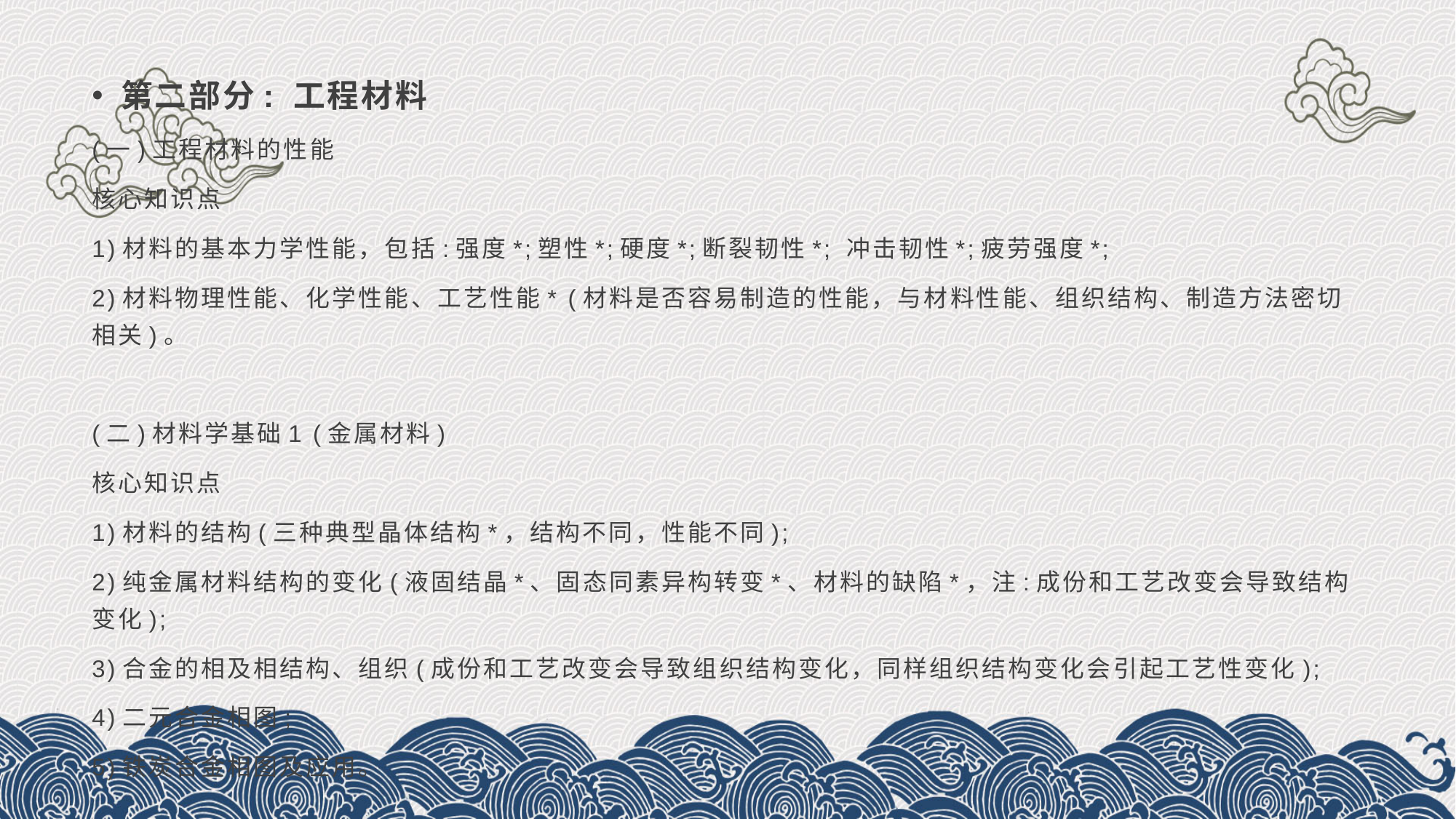

第二部分: 工程材料
(一)工程材料的性能
核心知识点
1)材料的基本力学性能，包括:强度*;塑性*;硬度*;断裂韧性*; 冲击韧性*;疲劳强度*;
2)材料物理性能、化学性能、工艺性能* (材料是否容易制造的性能，与材料性能、组织结构、制造方法密切相关)。

(二)材料学基础1 (金属材料)
核心知识点
1)材料的结构(三种典型晶体结构*，结构不同，性能不同);
2)纯金属材料结构的变化(液固结晶*、固态同素异构转变*、材料的缺陷*，注:成份和工艺改变会导致结构变化);
3)合金的相及相结构、组织(成份和工艺改变会导致组织结构变化，同样组织结构变化会引起工艺性变化);
4)二元合金相图;
5)铁炭合金相图及应用。